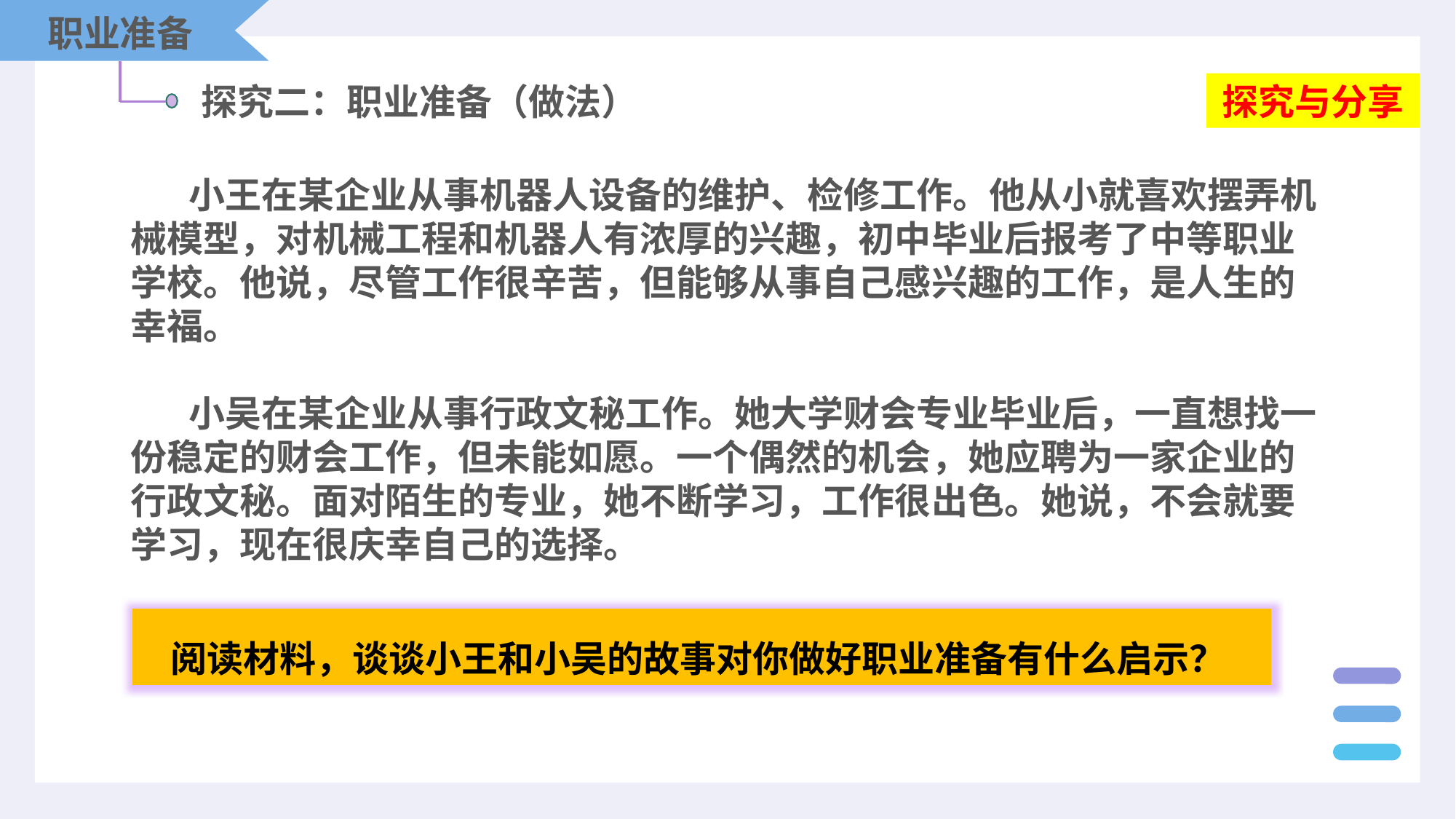

职业准备

探究二：职业准备（做法）
探究与分享
      小王在某企业从事机器人设备的维护、检修工作。他从小就喜欢摆弄机械模型，对机械工程和机器人有浓厚的兴趣，初中毕业后报考了中等职业学校。他说，尽管工作很辛苦，但能够从事自己感兴趣的工作，是人生的幸福。

      小吴在某企业从事行政文秘工作。她大学财会专业毕业后，一直想找一份稳定的财会工作，但未能如愿。一个偶然的机会，她应聘为一家企业的行政文秘。面对陌生的专业，她不断学习，工作很出色。她说，不会就要学习，现在很庆幸自己的选择。
阅读材料，谈谈小王和小吴的故事对你做好职业准备有什么启示？